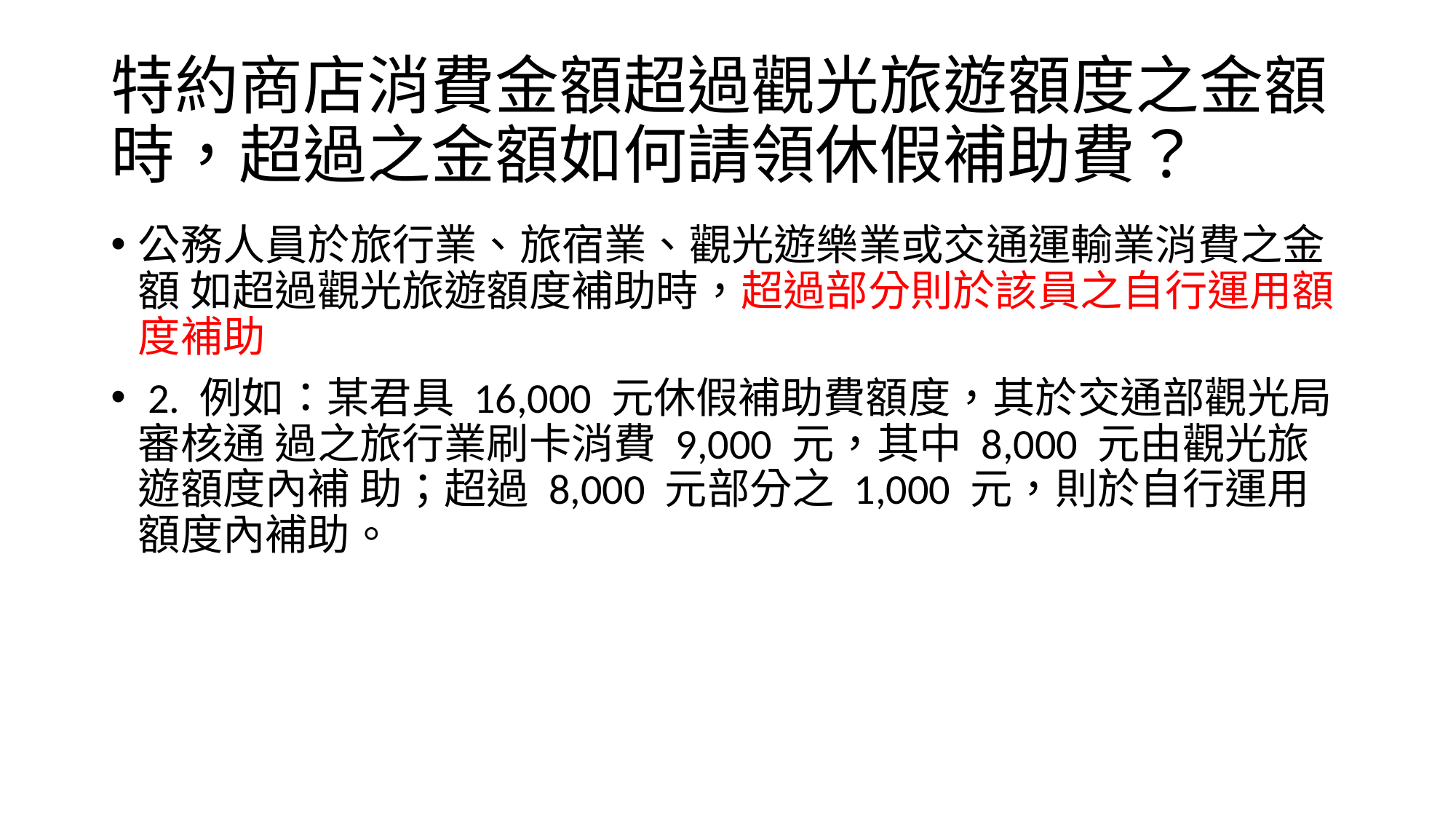

# 特約商店消費金額超過觀光旅遊額度之金額 時，超過之金額如何請領休假補助費？
公務人員於旅行業、旅宿業、觀光遊樂業或交通運輸業消費之金額 如超過觀光旅遊額度補助時，超過部分則於該員之自行運用額度補助
 2. 例如：某君具 16,000 元休假補助費額度，其於交通部觀光局審核通 過之旅行業刷卡消費 9,000 元，其中 8,000 元由觀光旅遊額度內補 助；超過 8,000 元部分之 1,000 元，則於自行運用額度內補助。